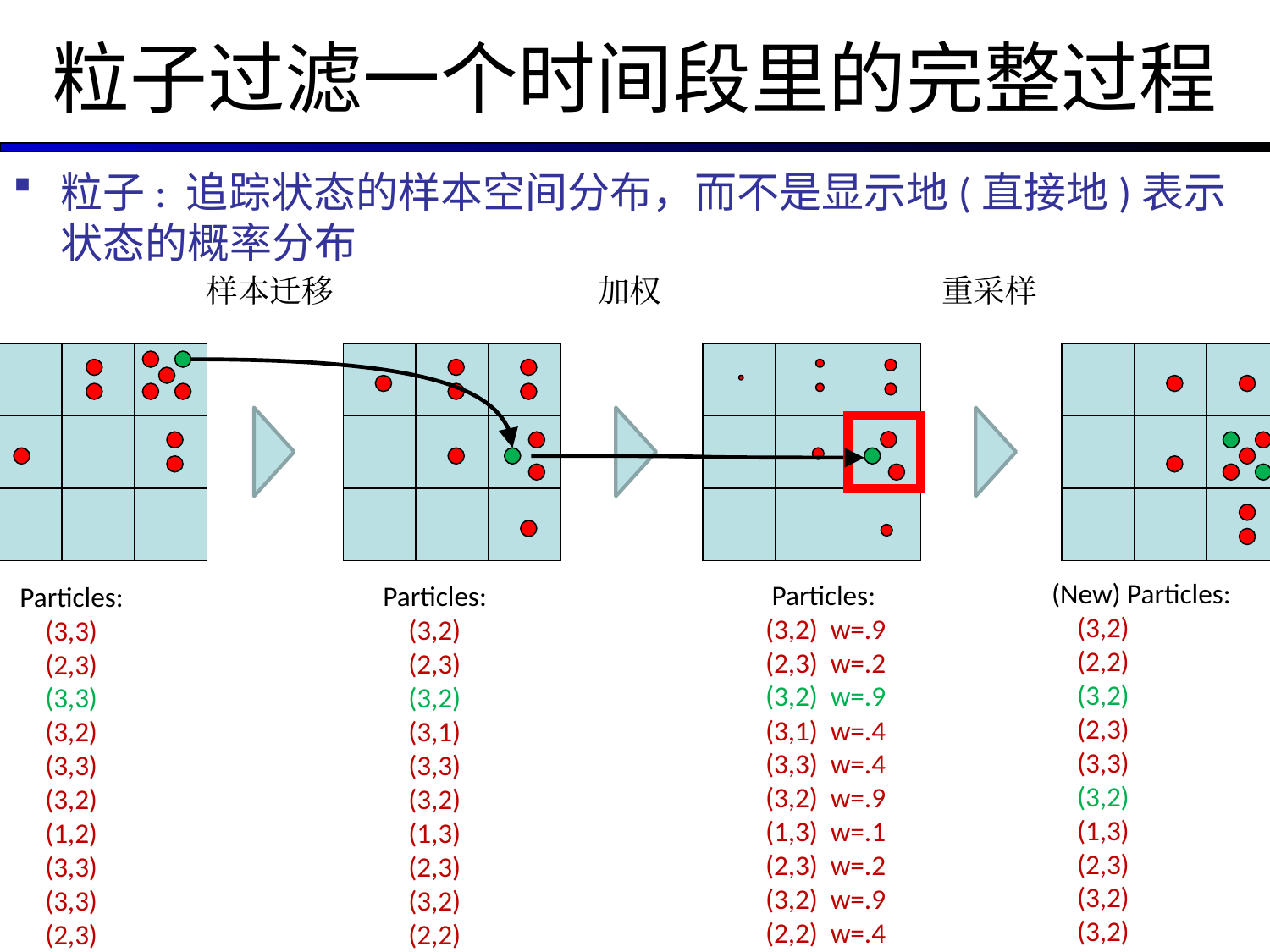

# 粒子过滤一个时间段里的完整过程
粒子: 追踪状态的样本空间分布，而不是显示地(直接地)表示状态的概率分布

样本迁移
加权
重采样

(New) Particles:
    (3,2)
    (2,2)
    (3,2)
    (2,3)
    (3,3)
    (3,2)
    (1,3)
    (2,3)
    (3,2)
    (3,2)
     Particles:
    (3,2)  w=.9
    (2,3)  w=.2
    (3,2)  w=.9
    (3,1)  w=.4
    (3,3)  w=.4
    (3,2)  w=.9
    (1,3)  w=.1
    (2,3)  w=.2
    (3,2)  w=.9
    (2,2)  w=.4
Particles:
    (3,2)
    (2,3)
    (3,2)
    (3,1)
    (3,3)
    (3,2)
    (1,3)
    (2,3)
    (3,2)
    (2,2)
Particles:
    (3,3)
    (2,3)
    (3,3)
    (3,2)
    (3,3)
    (3,2)
    (1,2)
    (3,3)
    (3,3)
    (2,3)